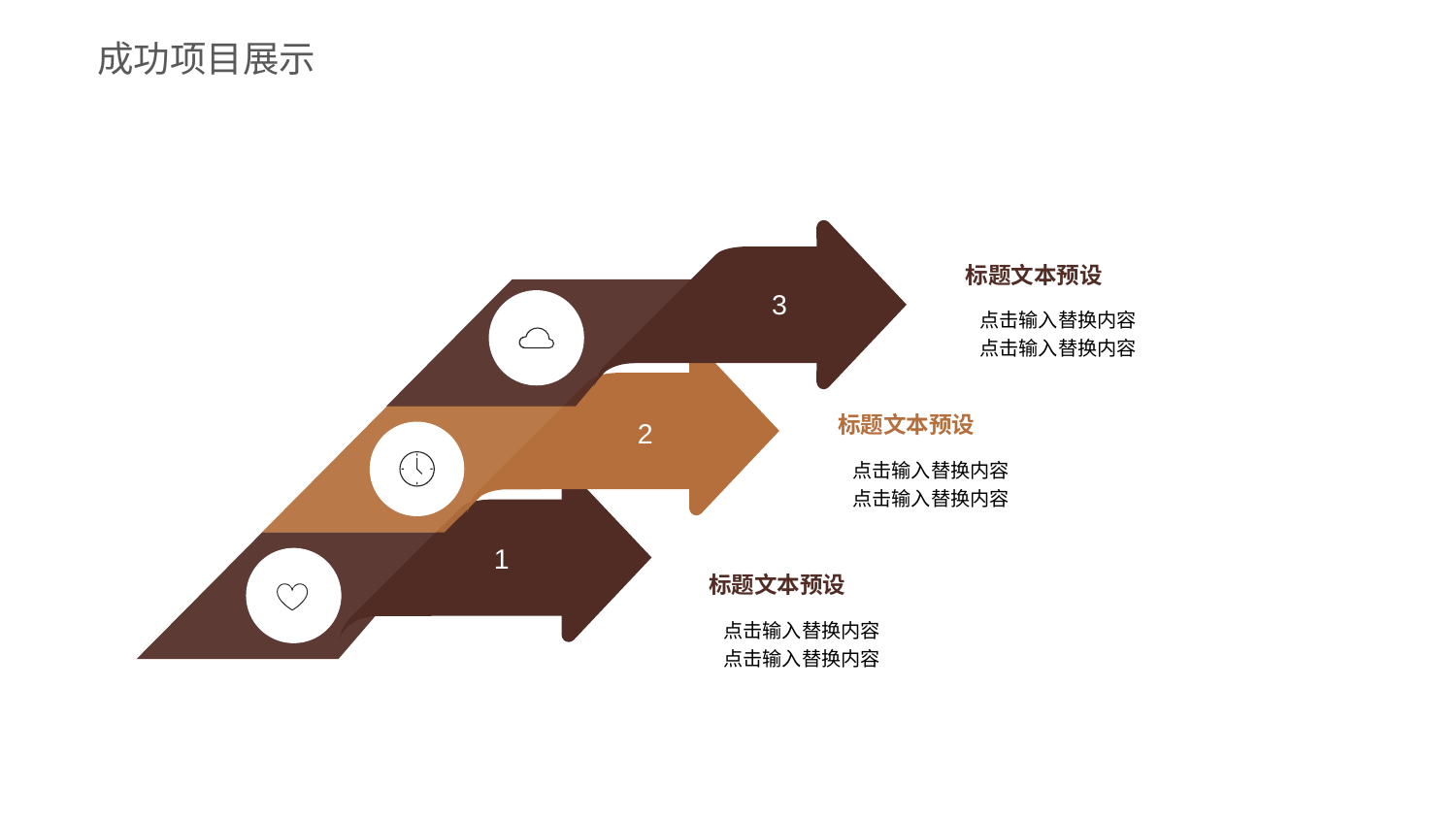

成功项目展示

3

标题文本预设
点击输入替换内容
点击输入替换内容

2

标题文本预设
点击输入替换内容
点击输入替换内容

1

标题文本预设
点击输入替换内容
点击输入替换内容